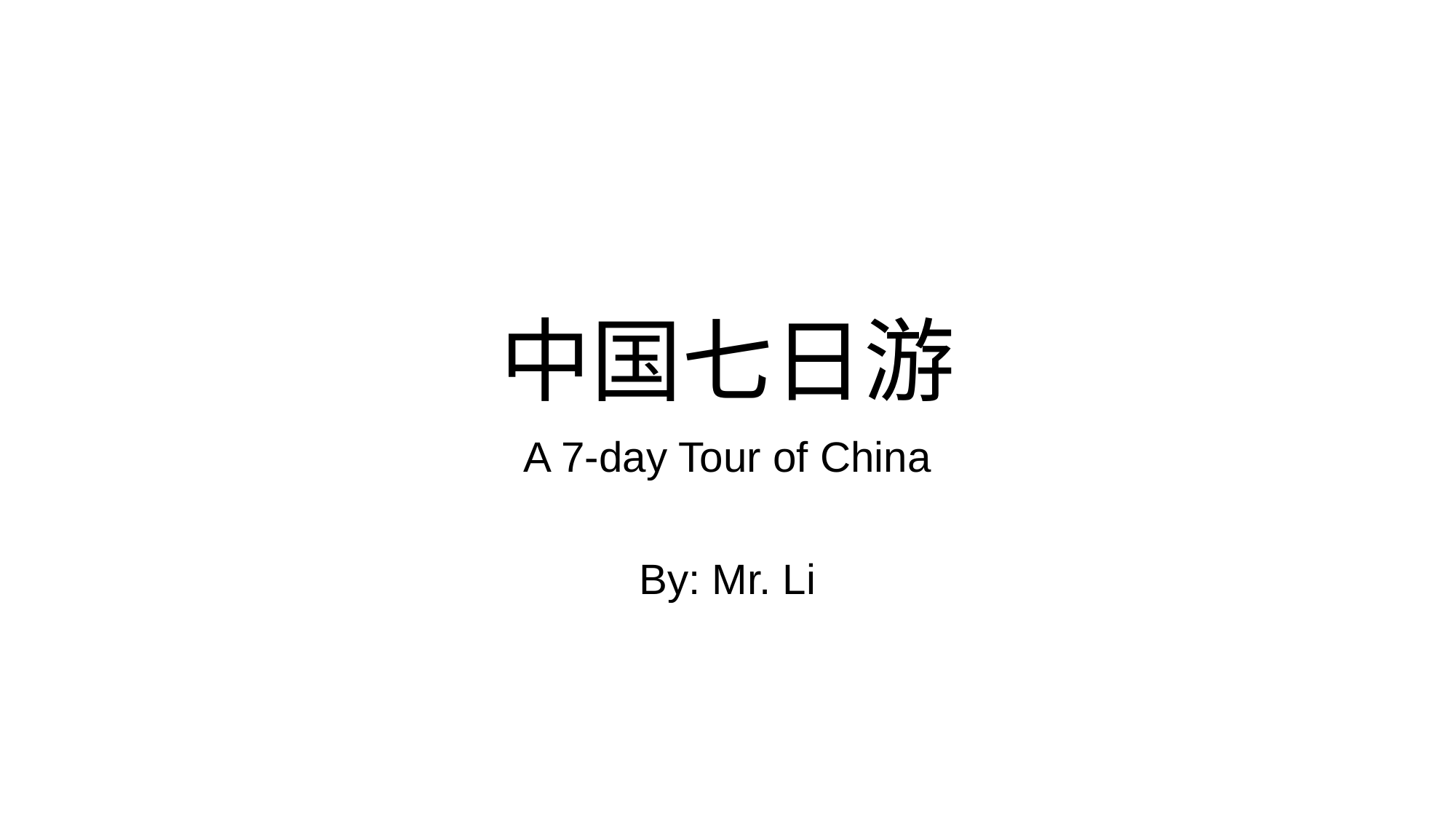

# 中国七日游
A 7-day Tour of China

By: Mr. Li